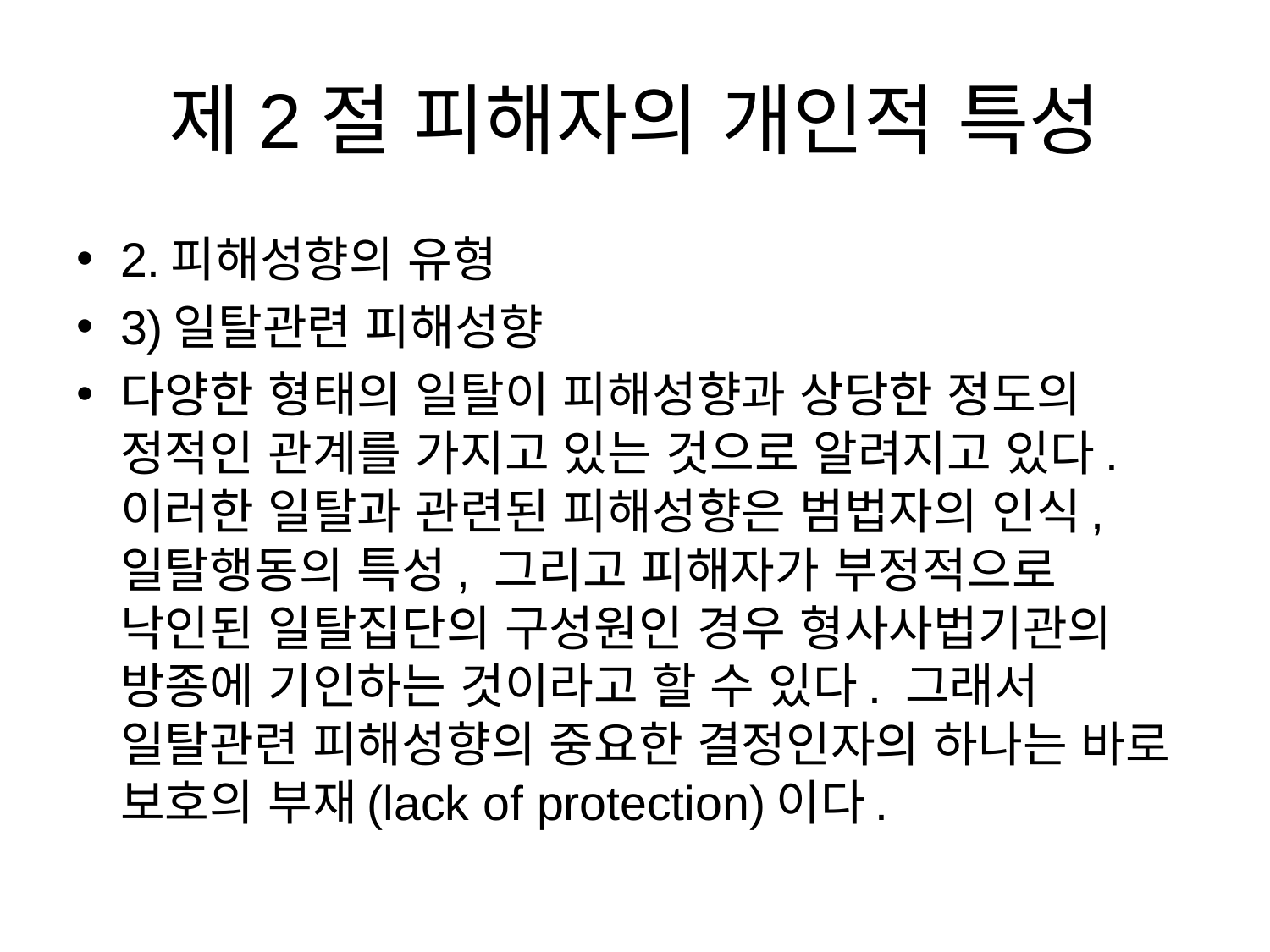

# 제2절 피해자의 개인적 특성
2.피해성향의 유형
3)일탈관련 피해성향
다양한 형태의 일탈이 피해성향과 상당한 정도의 정적인 관계를 가지고 있는 것으로 알려지고 있다. 이러한 일탈과 관련된 피해성향은 범법자의 인식, 일탈행동의 특성, 그리고 피해자가 부정적으로 낙인된 일탈집단의 구성원인 경우 형사사법기관의 방종에 기인하는 것이라고 할 수 있다. 그래서 일탈관련 피해성향의 중요한 결정인자의 하나는 바로 보호의 부재(lack of protection)이다.